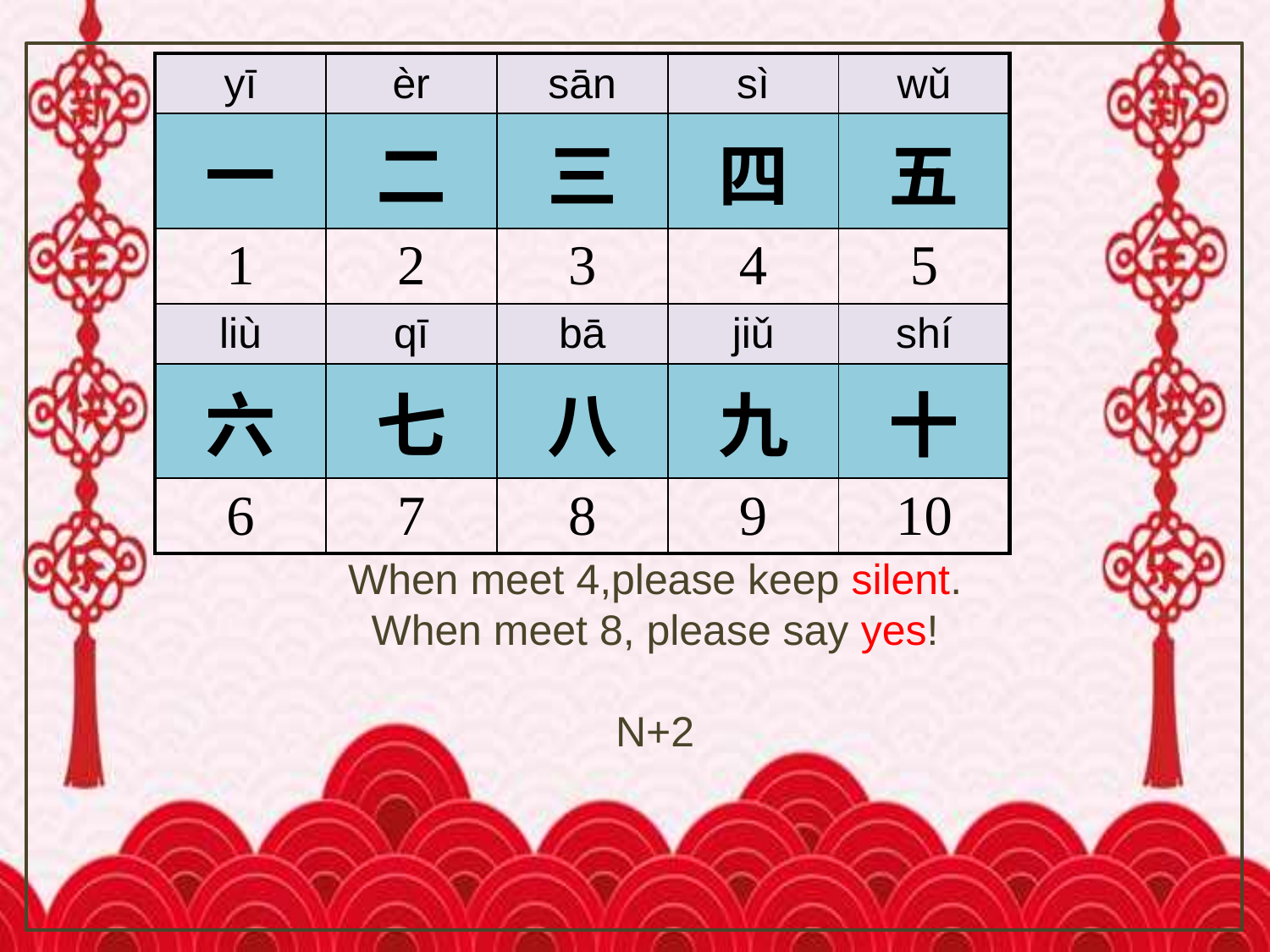

| yī | èr | sān | sì | wǔ |
| --- | --- | --- | --- | --- |
| 一 | 二 | 三 | 四 | 五 |
| 1 | 2 | 3 | 4 | 5 |
| liù | qī | bā | jiǔ | shí |
| 六 | 七 | 八 | 九 | 十 |
| 6 | 7 | 8 | 9 | 10 |
When meet 4,please keep silent.
When meet 8, please say yes!

N+2